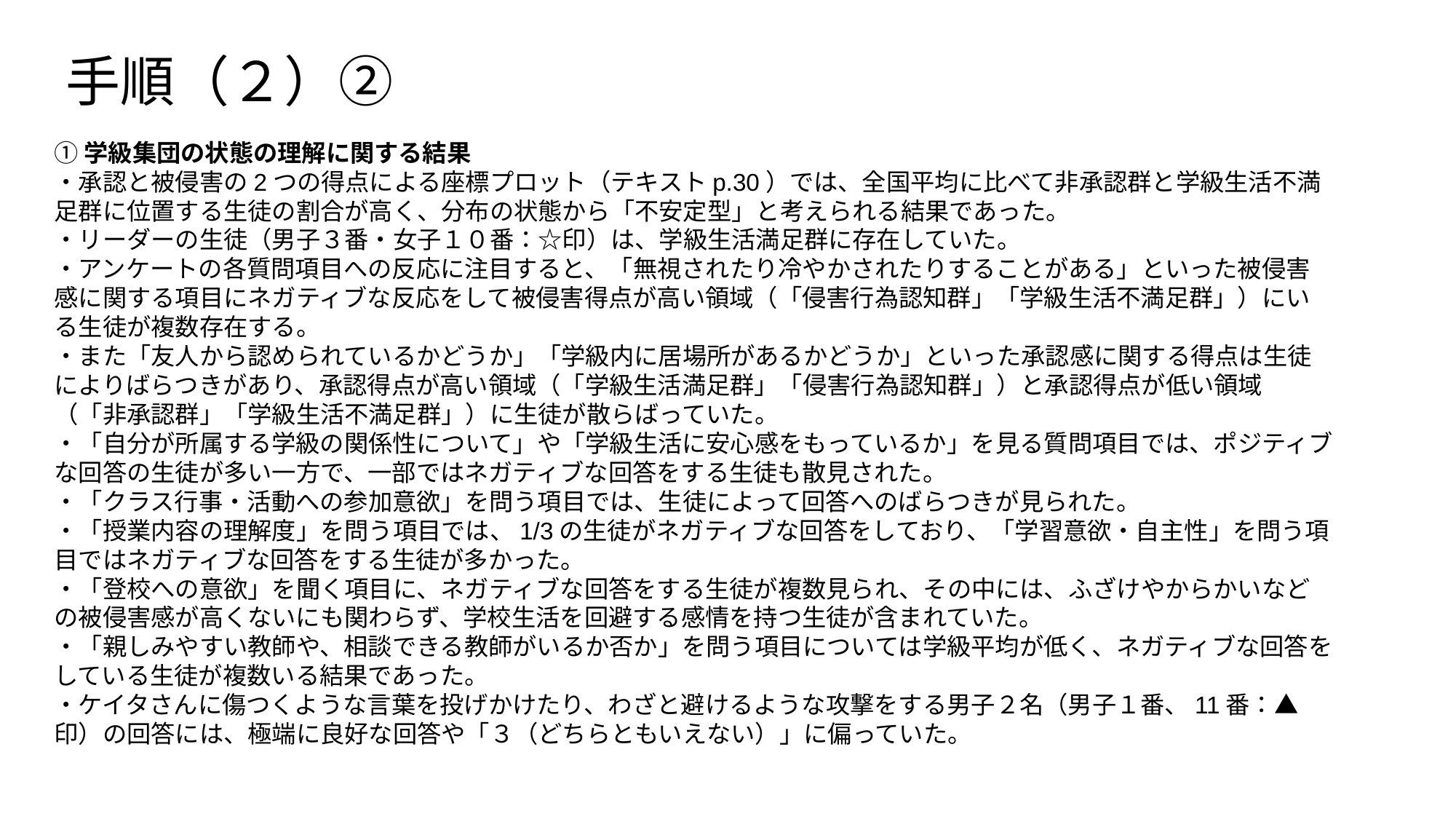

# 手順（２）②
①学級集団の状態の理解に関する結果
・承認と被侵害の2つの得点による座標プロット（テキストp.30）では、全国平均に比べて非承認群と学級生活不満足群に位置する生徒の割合が高く、分布の状態から「不安定型」と考えられる結果であった。
・リーダーの生徒（男子３番・女子１０番：☆印）は、学級生活満足群に存在していた。
・アンケートの各質問項目への反応に注目すると、「無視されたり冷やかされたりすることがある」といった被侵害感に関する項目にネガティブな反応をして被侵害得点が高い領域（「侵害行為認知群」「学級生活不満足群」）にいる生徒が複数存在する。
・また「友人から認められているかどうか」「学級内に居場所があるかどうか」といった承認感に関する得点は生徒によりばらつきがあり、承認得点が高い領域（「学級生活満足群」「侵害行為認知群」）と承認得点が低い領域（「非承認群」「学級生活不満足群」）に生徒が散らばっていた。
・「自分が所属する学級の関係性について」や「学級生活に安心感をもっているか」を見る質問項目では、ポジティブな回答の生徒が多い一方で、一部ではネガティブな回答をする生徒も散見された。
・「クラス行事・活動への参加意欲」を問う項目では、生徒によって回答へのばらつきが見られた。
・「授業内容の理解度」を問う項目では、1/3の生徒がネガティブな回答をしており、「学習意欲・自主性」を問う項目ではネガティブな回答をする生徒が多かった。
・「登校への意欲」を聞く項目に、ネガティブな回答をする生徒が複数見られ、その中には、ふざけやからかいなどの被侵害感が高くないにも関わらず、学校生活を回避する感情を持つ生徒が含まれていた。
・「親しみやすい教師や、相談できる教師がいるか否か」を問う項目については学級平均が低く、ネガティブな回答をしている生徒が複数いる結果であった。
・ケイタさんに傷つくような言葉を投げかけたり、わざと避けるような攻撃をする男子２名（男子１番、11番：▲印）の回答には、極端に良好な回答や「３（どちらともいえない）」に偏っていた。